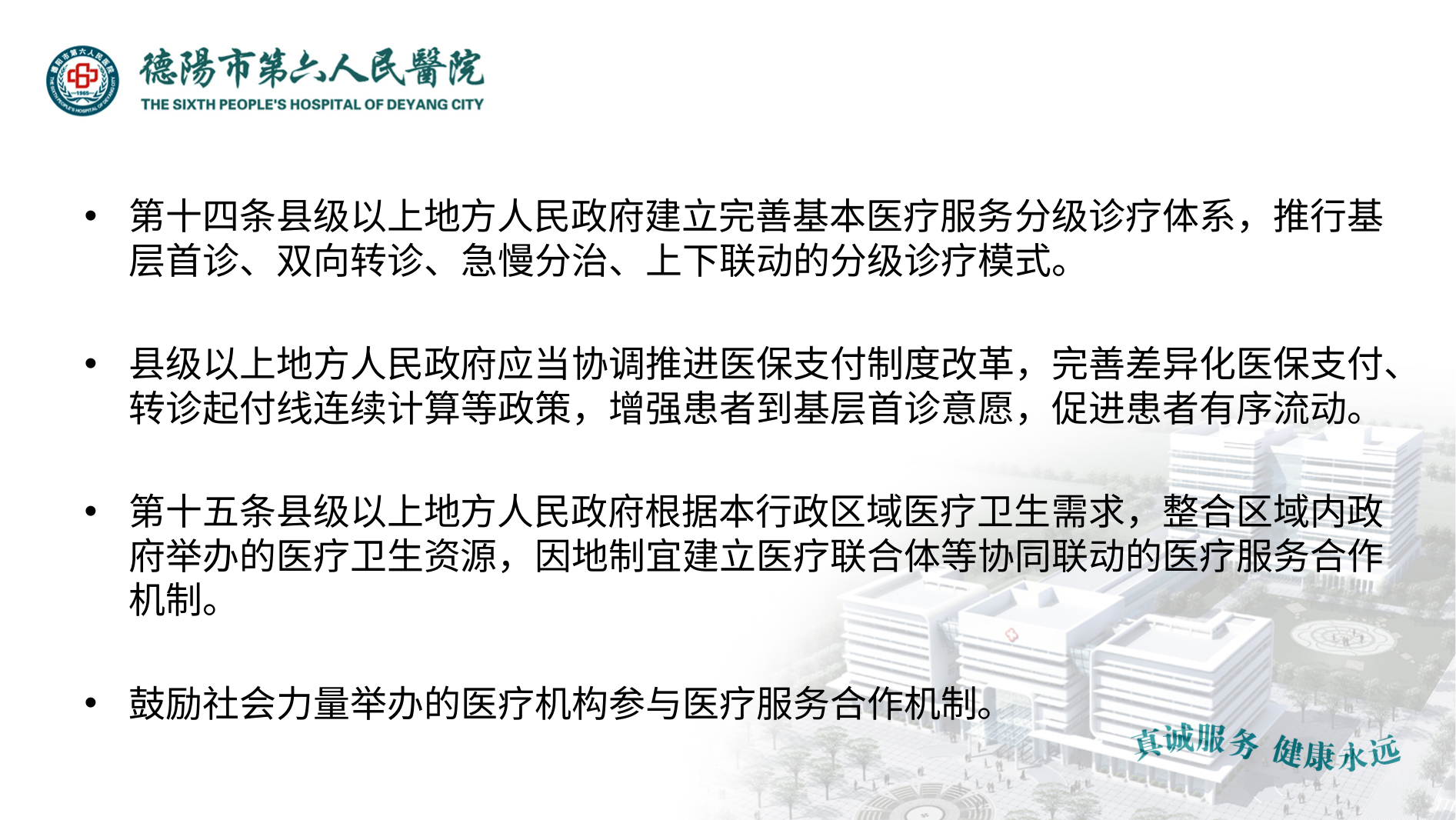

#
第十四条县级以上地方人民政府建立完善基本医疗服务分级诊疗体系，推行基层首诊、双向转诊、急慢分治、上下联动的分级诊疗模式。

县级以上地方人民政府应当协调推进医保支付制度改革，完善差异化医保支付、转诊起付线连续计算等政策，增强患者到基层首诊意愿，促进患者有序流动。

第十五条县级以上地方人民政府根据本行政区域医疗卫生需求，整合区域内政府举办的医疗卫生资源，因地制宜建立医疗联合体等协同联动的医疗服务合作机制。

鼓励社会力量举办的医疗机构参与医疗服务合作机制。